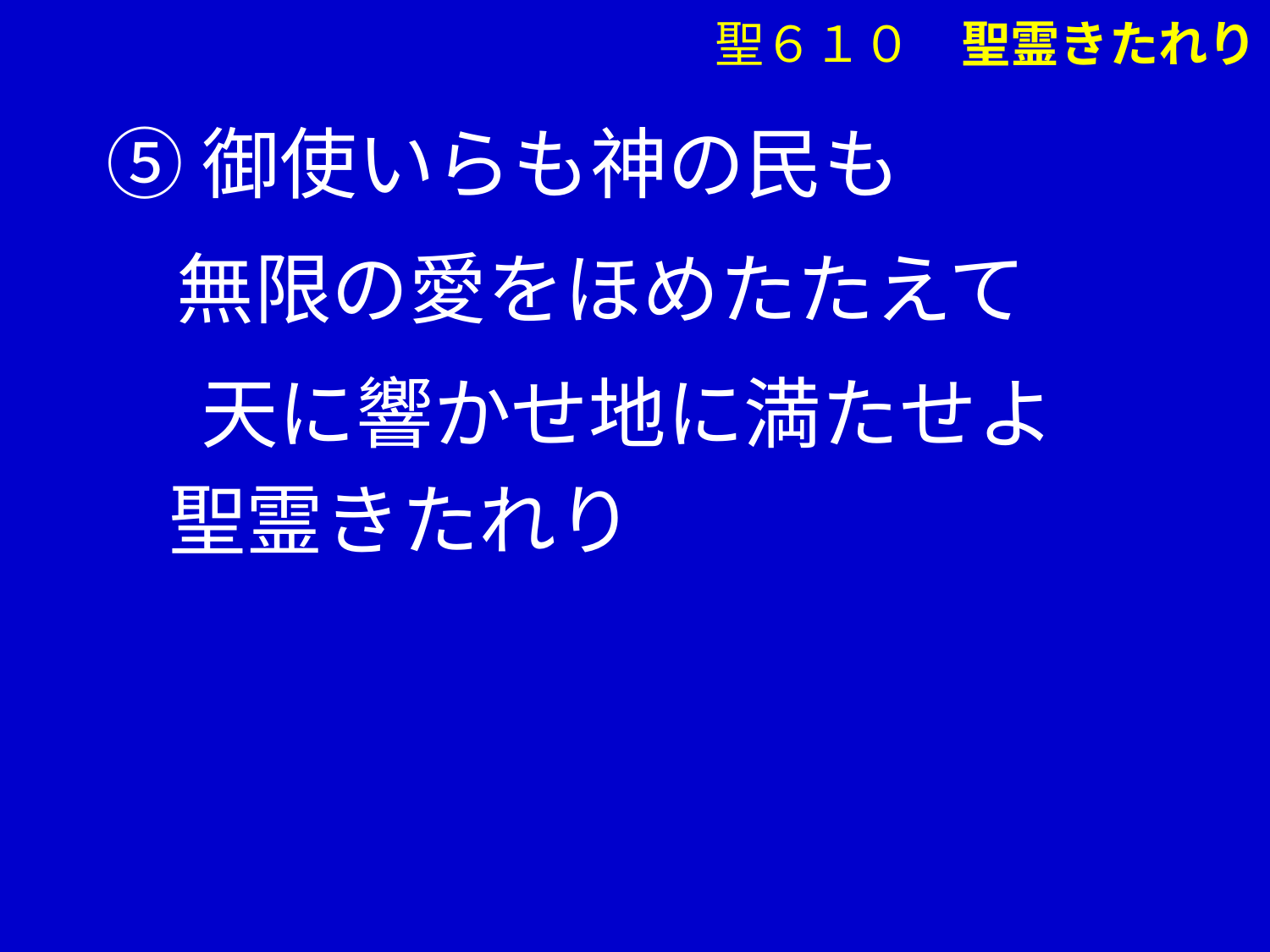

⑤御使いらも神の民も
   無限の愛をほめたたえて
　 天に響かせ地に満たせよ
聖霊きたれり
聖６１０　聖霊きたれり